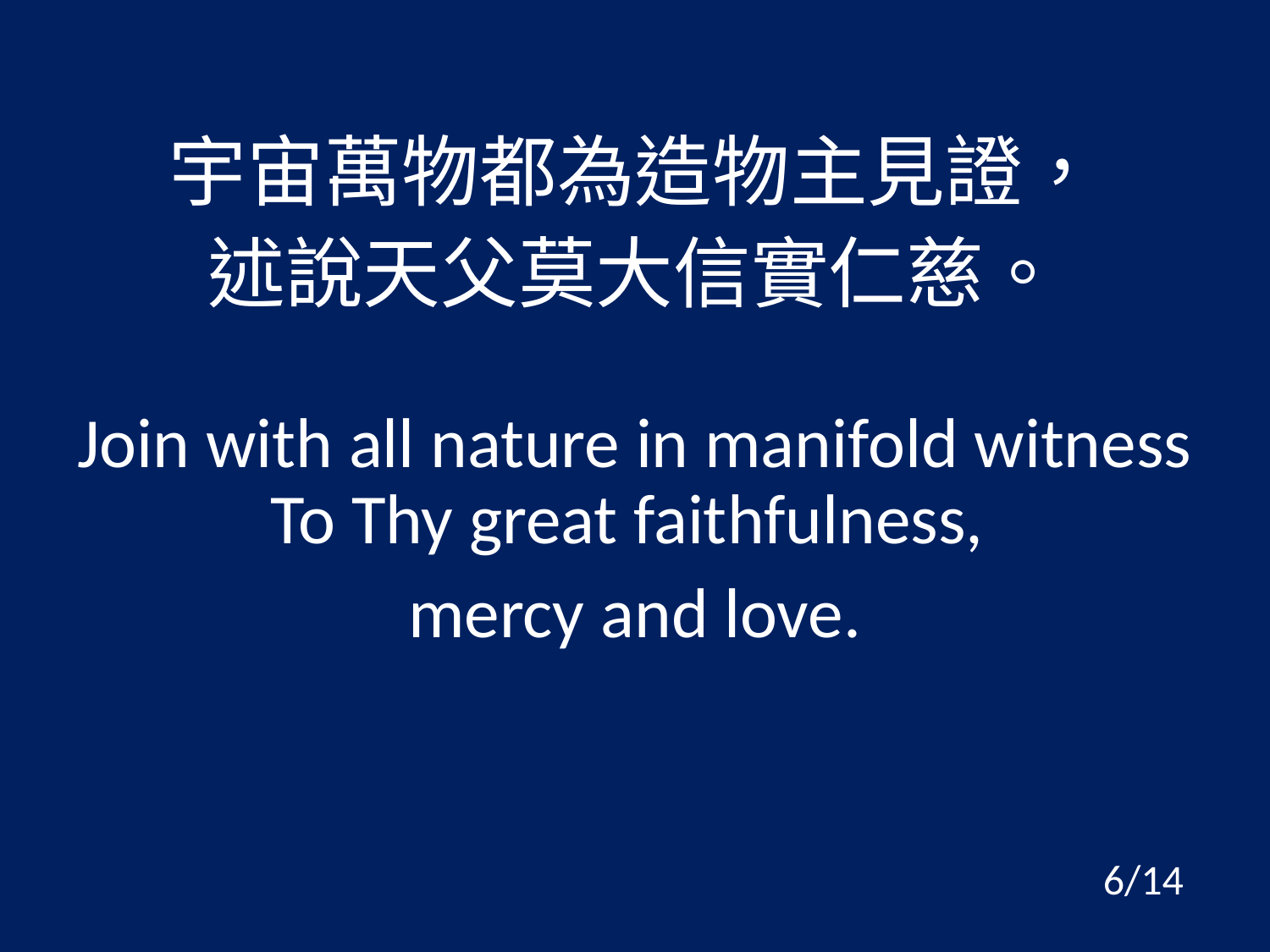

宇宙萬物都為造物主見證，
述說天父莫大信實仁慈。

Join with all nature in manifold witness
To Thy great faithfulness,
mercy and love.
6/14